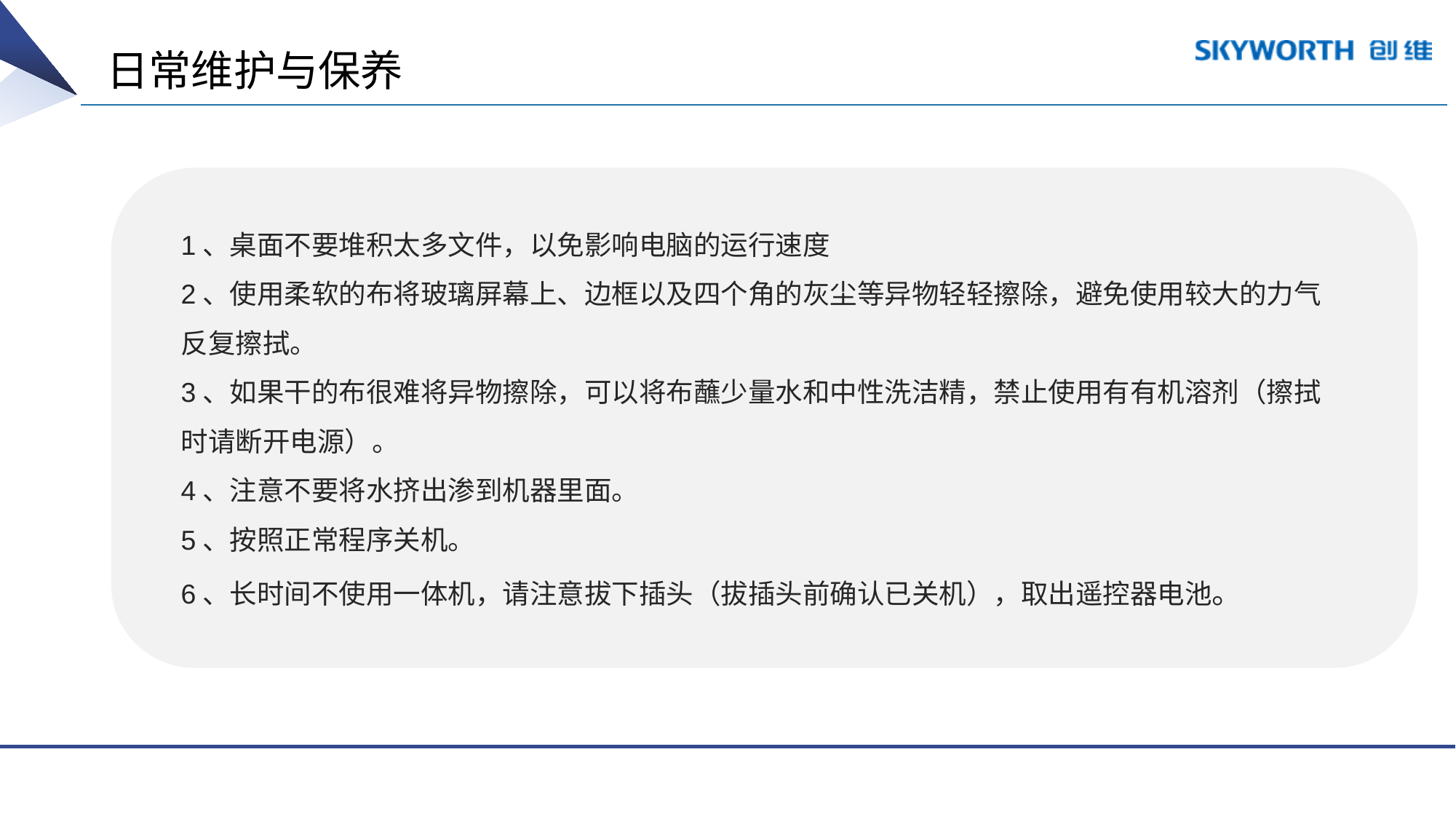

日常维护与保养

1、桌面不要堆积太多文件，以免影响电脑的运行速度
2、使用柔软的布将玻璃屏幕上、边框以及四个角的灰尘等异物轻轻擦除，避免使用较大的力气反复擦拭。
3、如果干的布很难将异物擦除，可以将布蘸少量水和中性洗洁精，禁止使用有有机溶剂（擦拭时请断开电源）。
4、注意不要将水挤出渗到机器里面。
5、按照正常程序关机。
6、长时间不使用一体机，请注意拔下插头（拔插头前确认已关机），取出遥控器电池。